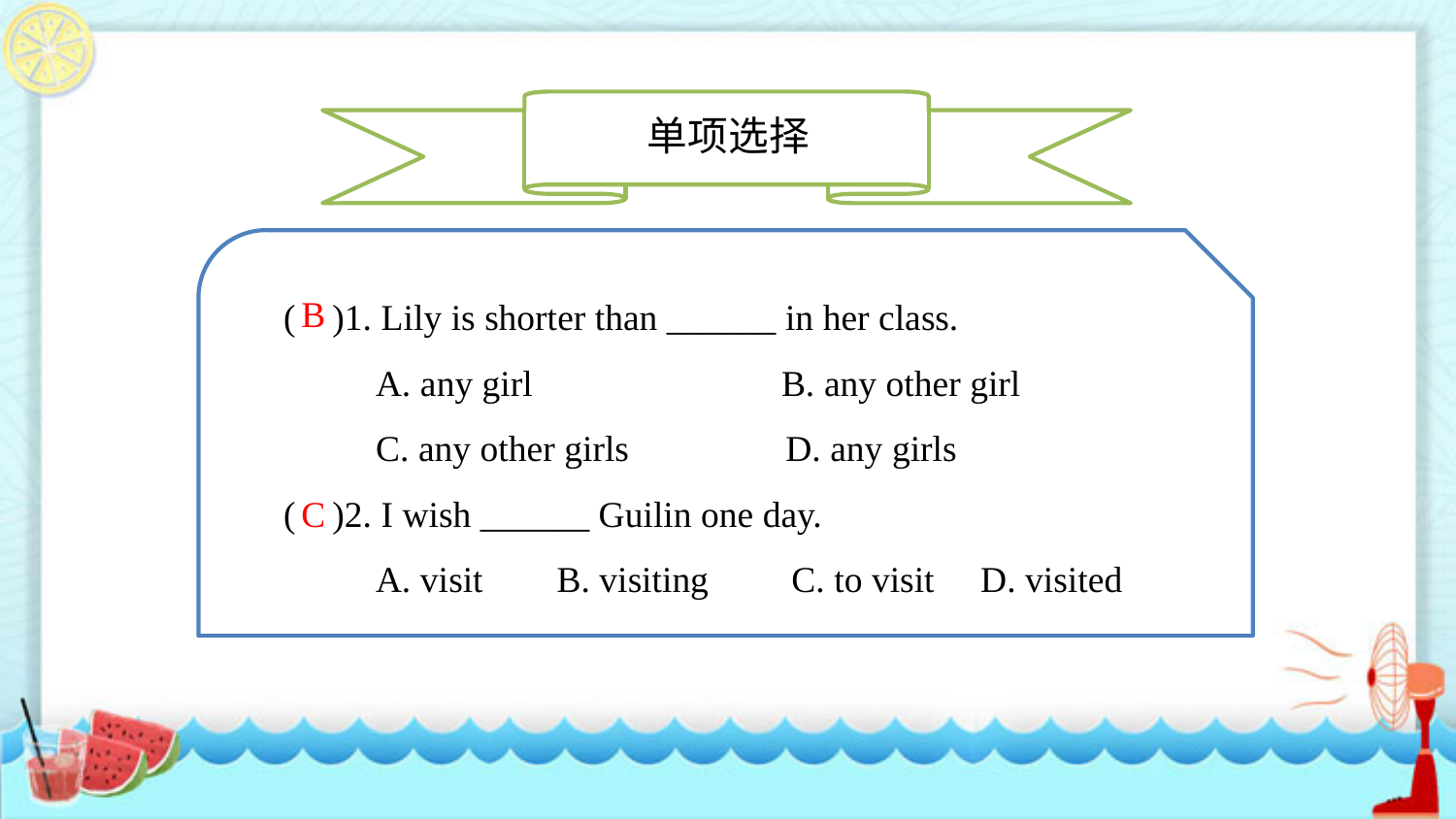

单项选择

(    )1. Lily is shorter than ______ in her class.
          A. any girl                           B. any other girl
          C. any other girls                 D. any girls
(    )2. I wish ______ Guilin one day.
          A. visit        B. visiting         C. to visit     D. visited
B
C